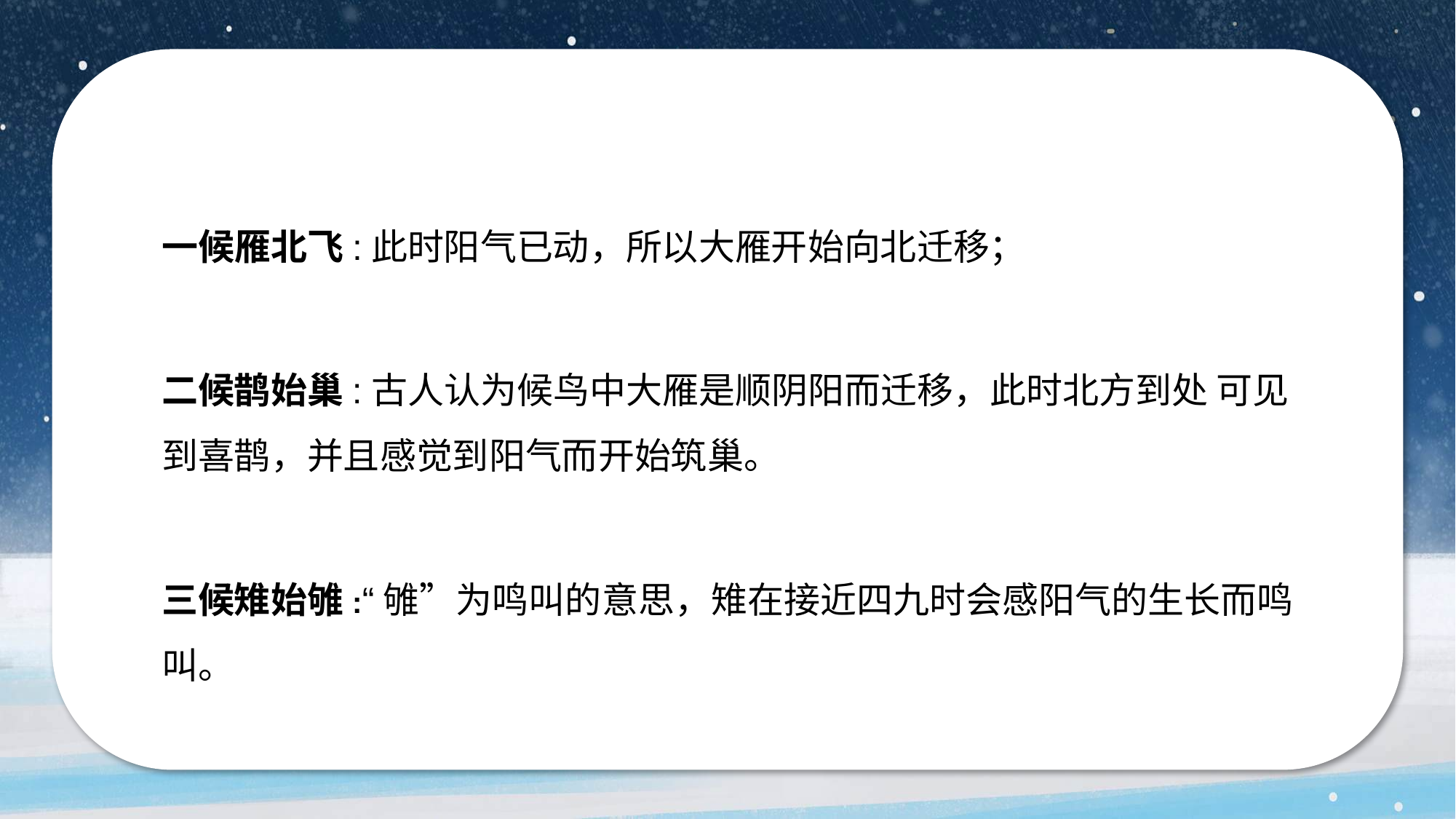

一候雁北飞:此时阳气已动，所以大雁开始向北迁移；
二候鹊始巢:古人认为候鸟中大雁是顺阴阳而迁移，此时北方到处 可见到喜鹊，并且感觉到阳气而开始筑巢。
三候雉始雊:“雊”为鸣叫的意思，雉在接近四九时会感阳气的生长而鸣叫。